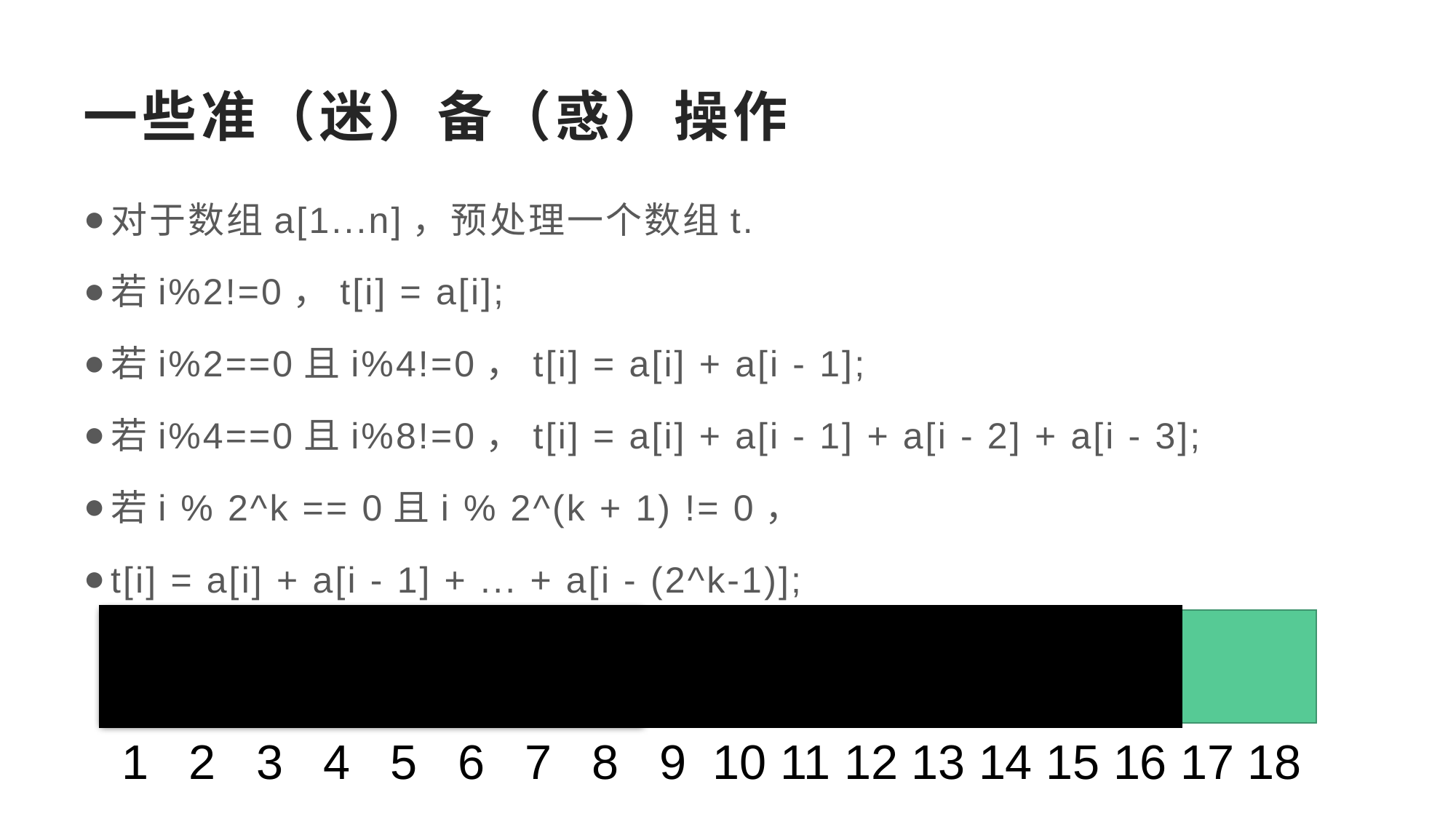

# 一些准（迷）备（惑）操作
对于数组a[1...n]，预处理一个数组t.
若i%2!=0，t[i] = a[i];
若i%2==0且i%4!=0，t[i] = a[i] + a[i - 1];
若i%4==0且i%8!=0，t[i] = a[i] + a[i - 1] + a[i - 2] + a[i - 3];
若i % 2^k == 0且i % 2^(k + 1) != 0，
t[i] = a[i] + a[i - 1] + ... + a[i - (2^k-1)];

1   2   3   4   5   6   7   8   9  10 11 12 13 14 15 16 17 18